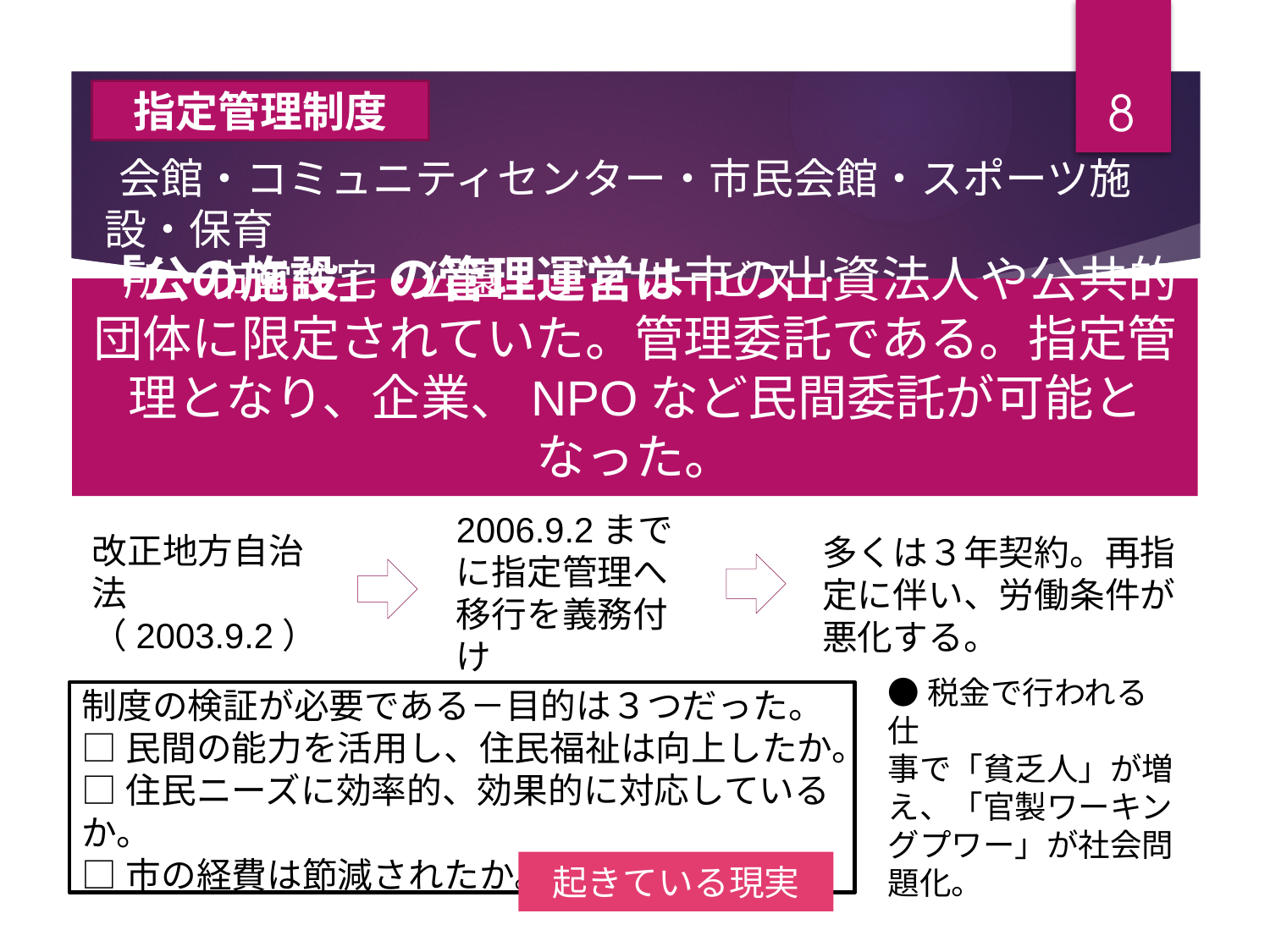

8
指定管理制度
 会館・コミュニティセンター・市民会館・スポーツ施設・保育
 所・市営住宅・公園・ディサービス‥

「公の施設」の管理運営は市の出資法人や公共的団体に限定されていた。管理委託である。指定管理となり、企業、NPOなど民間委託が可能となった。

2006.9.2までに指定管理へ移行を義務付け
改正地方自治法（2003.9.2）
多くは３年契約。再指定に伴い、労働条件が悪化する。

制度の検証が必要である－目的は３つだった。
□民間の能力を活用し、住民福祉は向上したか。
□住民ニーズに効率的、効果的に対応しているか。
□市の経費は節減されたか。

●税金で行われる仕
事で「貧乏人」が増え、「官製ワーキングプワー」が社会問題化。
起きている現実